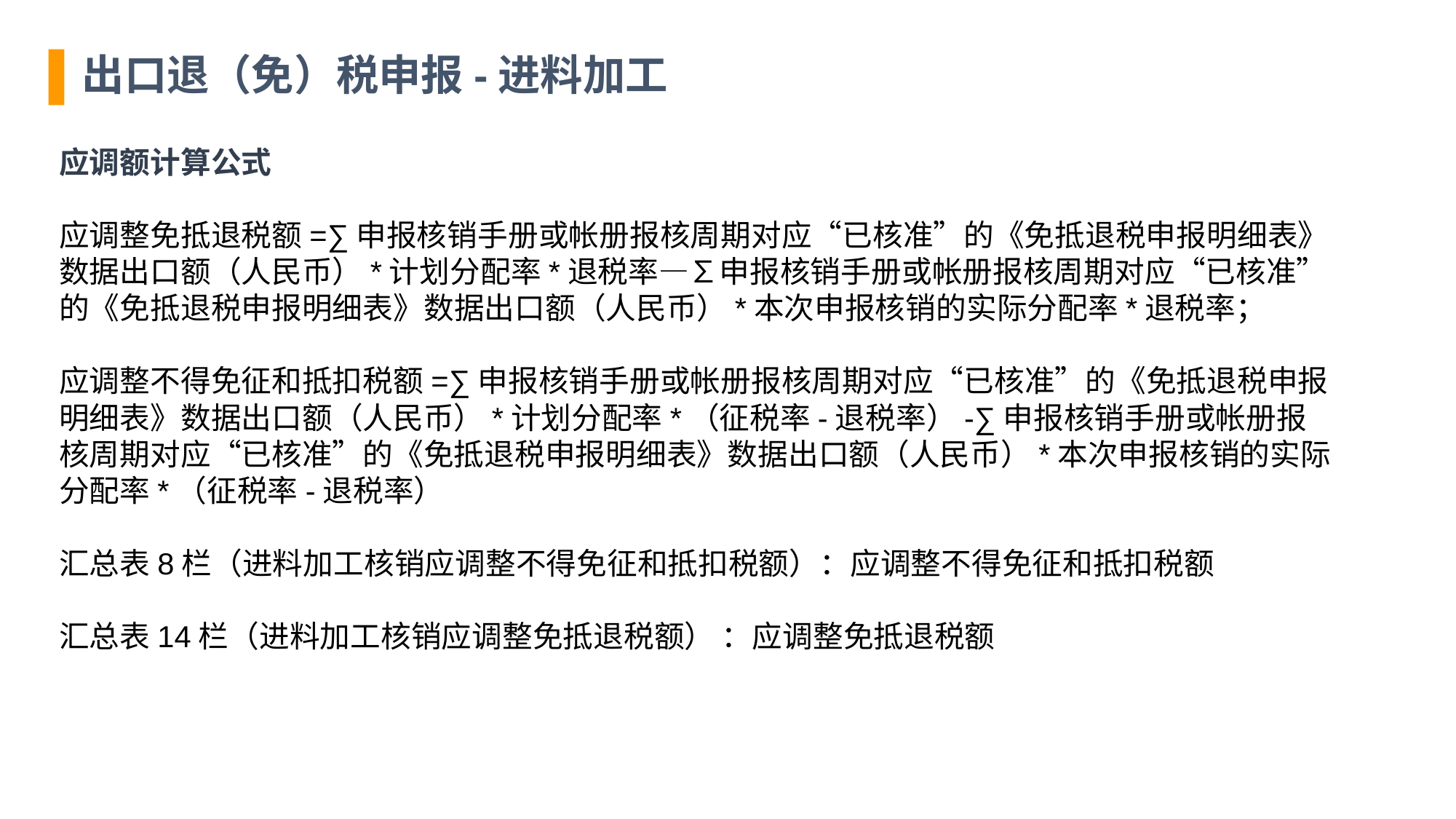

出口退（免）税申报-进料加工

应调额计算公式

应调整免抵退税额=∑申报核销手册或帐册报核周期对应“已核准”的《免抵退税申报明细表》数据出口额（人民币）*计划分配率*退税率—∑申报核销手册或帐册报核周期对应“已核准”的《免抵退税申报明细表》数据出口额（人民币）*本次申报核销的实际分配率*退税率；

应调整不得免征和抵扣税额=∑申报核销手册或帐册报核周期对应“已核准”的《免抵退税申报明细表》数据出口额（人民币）*计划分配率*（征税率-退税率）-∑申报核销手册或帐册报核周期对应“已核准”的《免抵退税申报明细表》数据出口额（人民币）*本次申报核销的实际分配率*（征税率-退税率）

汇总表8栏（进料加工核销应调整不得免征和抵扣税额）：应调整不得免征和抵扣税额

汇总表14栏（进料加工核销应调整免抵退税额） ：应调整免抵退税额